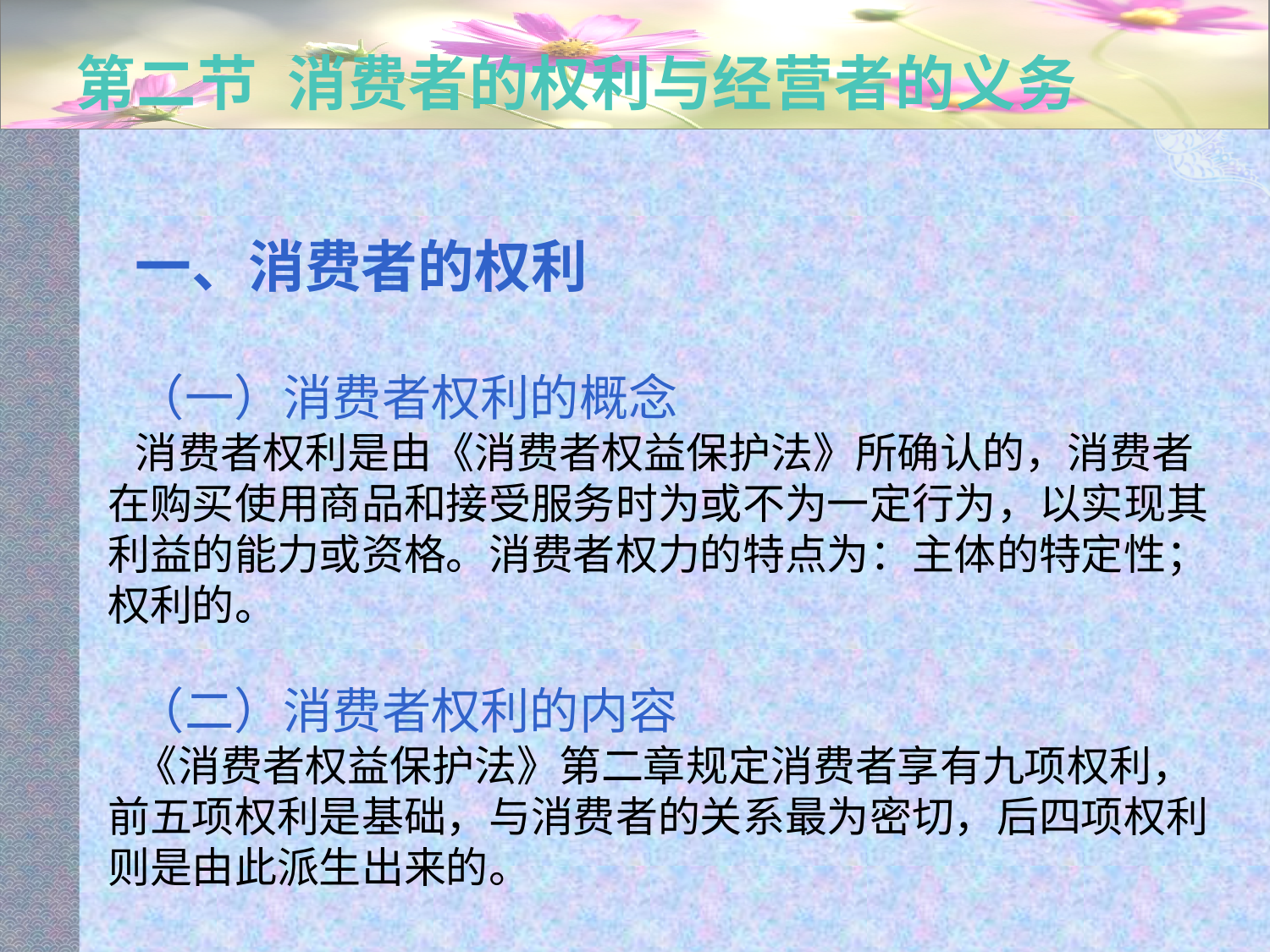

# 第二节  消费者的权利与经营者的义务
一、消费者的权利

（一）消费者权利的概念
消费者权利是由《消费者权益保护法》所确认的，消费者在购买使用商品和接受服务时为或不为一定行为，以实现其利益的能力或资格。消费者权力的特点为：主体的特定性；权利的。

（二）消费者权利的内容
《消费者权益保护法》第二章规定消费者享有九项权利，前五项权利是基础，与消费者的关系最为密切，后四项权利则是由此派生出来的。